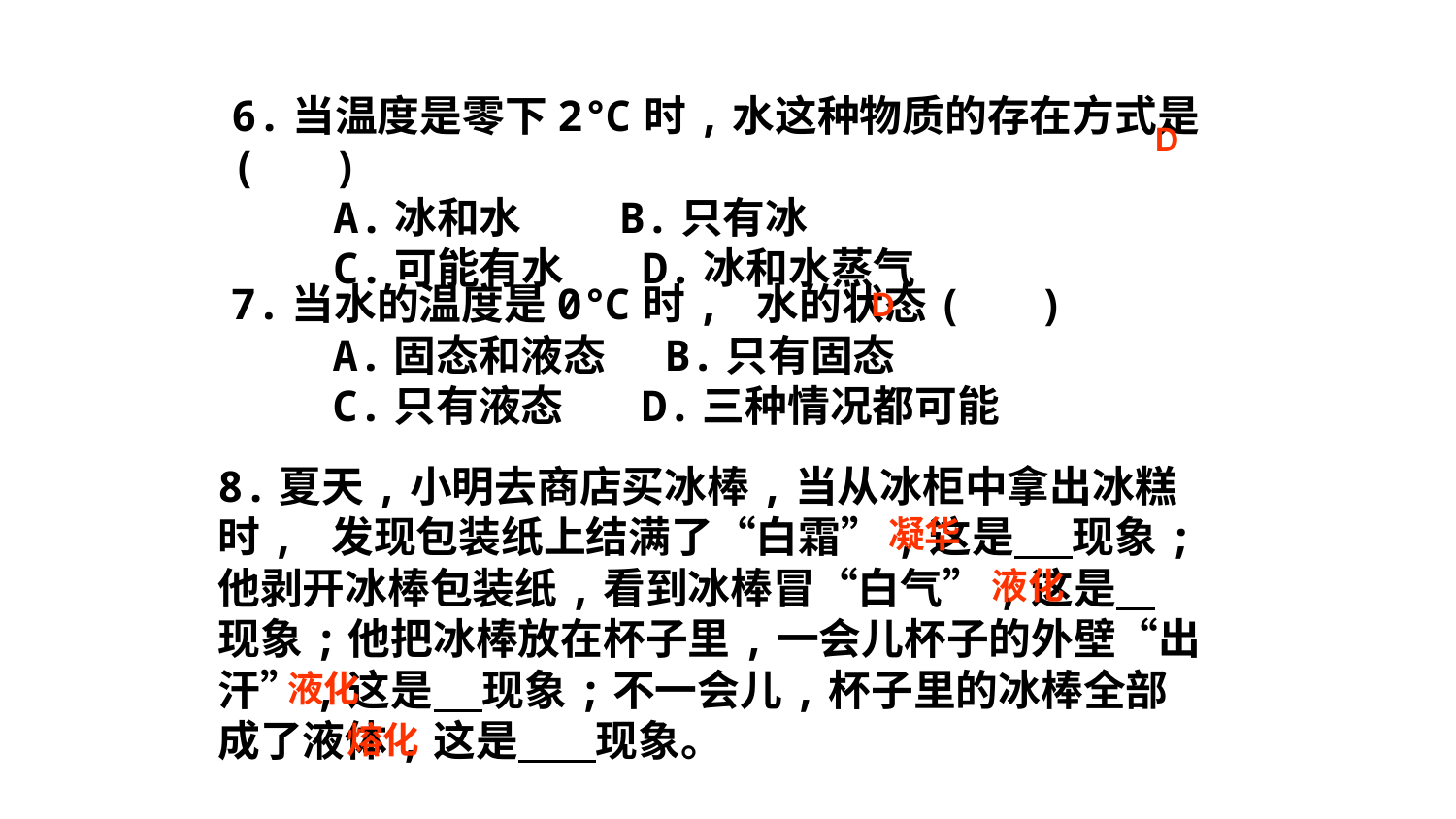

6.当温度是零下2℃时,水这种物质的存在方式是(   )
    A.冰和水         B.只有冰
    C.可能有水       D.冰和水蒸气
D
7.当水的温度是0℃时, 水的状态(   )
    A.固态和液态     B.只有固态
    C.只有液态       D.三种情况都可能
D
8.夏天,小明去商店买冰棒,当从冰柜中拿出冰糕时, 发现包装纸上结满了“白霜”,这是      现象;他剥开冰棒包装纸,看到冰棒冒“白气”,这是     现象;他把冰棒放在杯子里,一会儿杯子的外壁“出汗”,这是     现象;不一会儿,杯子里的冰棒全部成了液体,这是        现象。
凝华
液化
液化
熔化